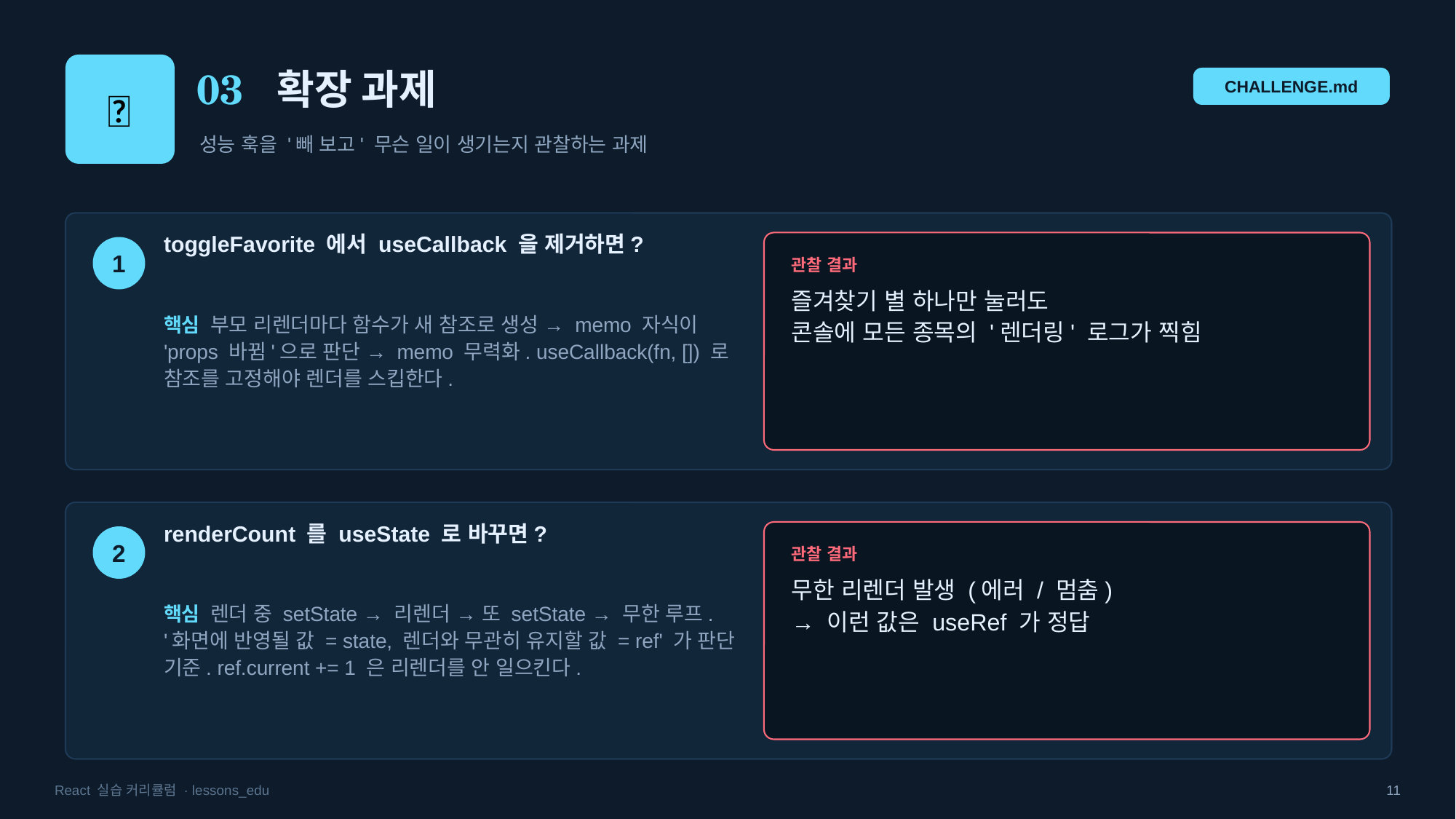

🧩
03  확장 과제
CHALLENGE.md
성능 훅을 '빼 보고' 무슨 일이 생기는지 관찰하는 과제

toggleFavorite 에서 useCallback 을 제거하면?

1
관찰 결과
즐겨찾기 별 하나만 눌러도
콘솔에 모든 종목의 '렌더링' 로그가 찍힘
핵심  부모 리렌더마다 함수가 새 참조로 생성 → memo 자식이 'props 바뀜'으로 판단 → memo 무력화. useCallback(fn, []) 로 참조를 고정해야 렌더를 스킵한다.

renderCount 를 useState 로 바꾸면?

2
관찰 결과
무한 리렌더 발생 (에러 / 멈춤)
→ 이런 값은 useRef 가 정답
핵심  렌더 중 setState → 리렌더 → 또 setState → 무한 루프. '화면에 반영될 값 = state, 렌더와 무관히 유지할 값 = ref' 가 판단 기준. ref.current += 1 은 리렌더를 안 일으킨다.
React 실습 커리큘럼 · lessons_edu
11